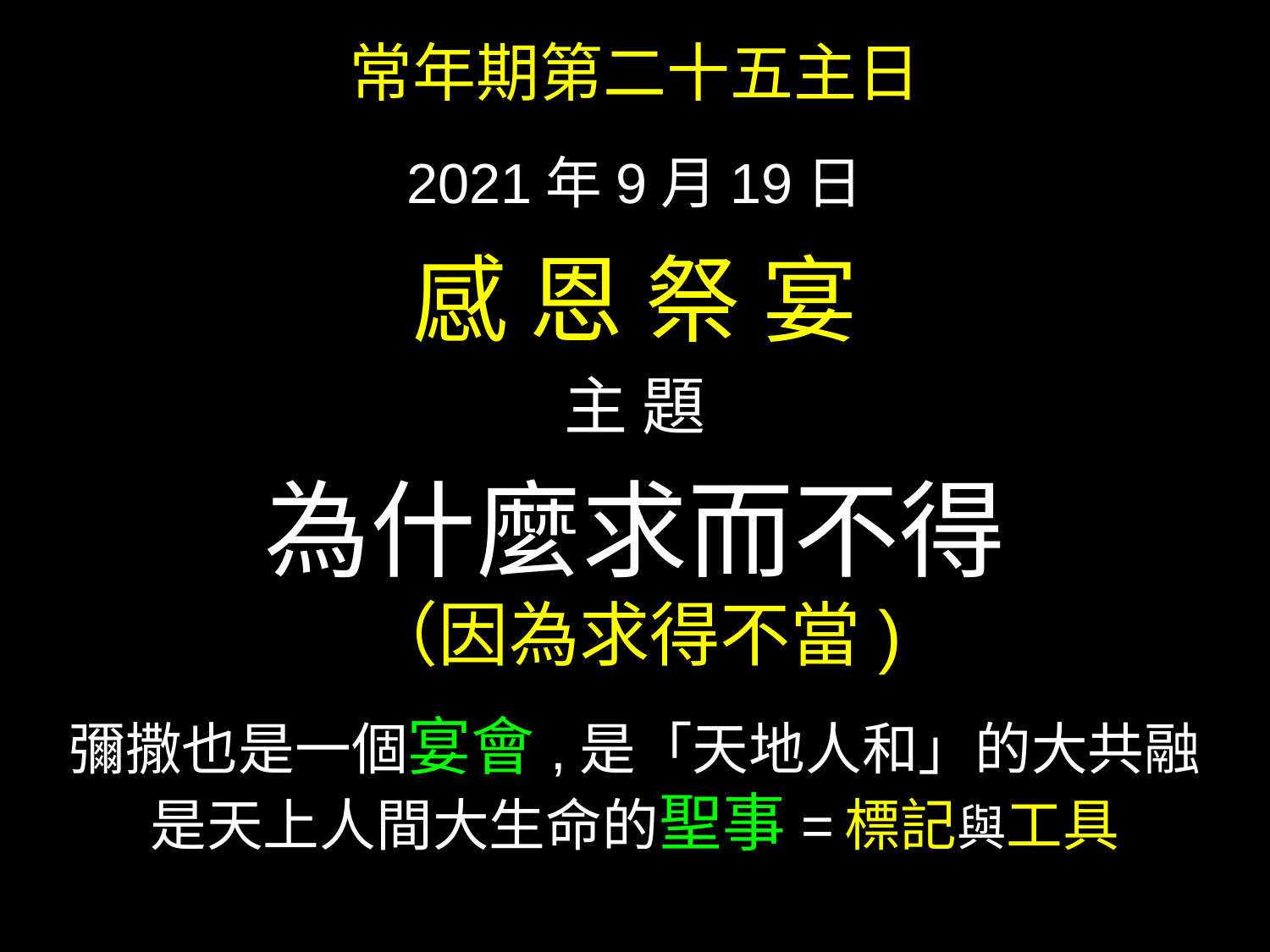

常年期第二十五主日

2021年9月19日

感 恩 祭 宴

主 題
為什麼求而不得
（因為求得不當)
彌撒也是一個宴會,是「天地人和」的大共融
是天上人間大生命的聖事= 標記與工具